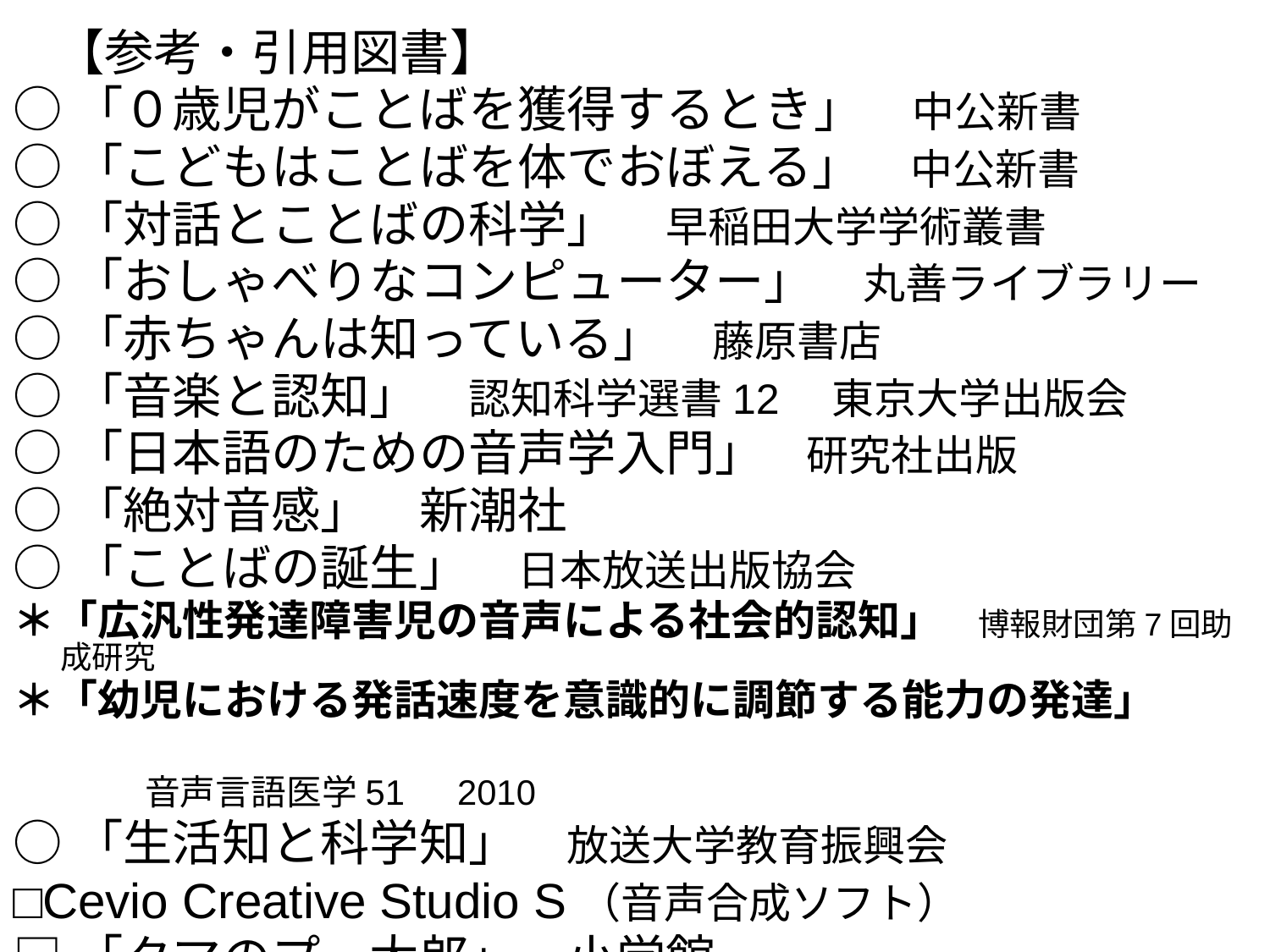

【参考・引用図書】
○「０歳児がことばを獲得するとき」　中公新書
○「こどもはことばを体でおぼえる」　中公新書
○「対話とことばの科学」　早稲田大学学術叢書
○「おしゃべりなコンピューター」　丸善ライブラリー
○「赤ちゃんは知っている」　藤原書店
○「音楽と認知」　認知科学選書12　東京大学出版会
○「日本語のための音声学入門」　研究社出版
○「絶対音感」　新潮社
○「ことばの誕生」　日本放送出版協会
＊「広汎性発達障害児の音声による社会的認知」　博報財団第7回助成研究
＊「幼児における発話速度を意識的に調節する能力の発達」
　　　　　　　　　　　　　　　　　　　　　　　　　　　　　　　音声言語医学51　2010
○「生活知と科学知」　放送大学教育振興会
□Cevio Creative Studio S（音声合成ソフト）
□「クマのプ―太郎」　小学館